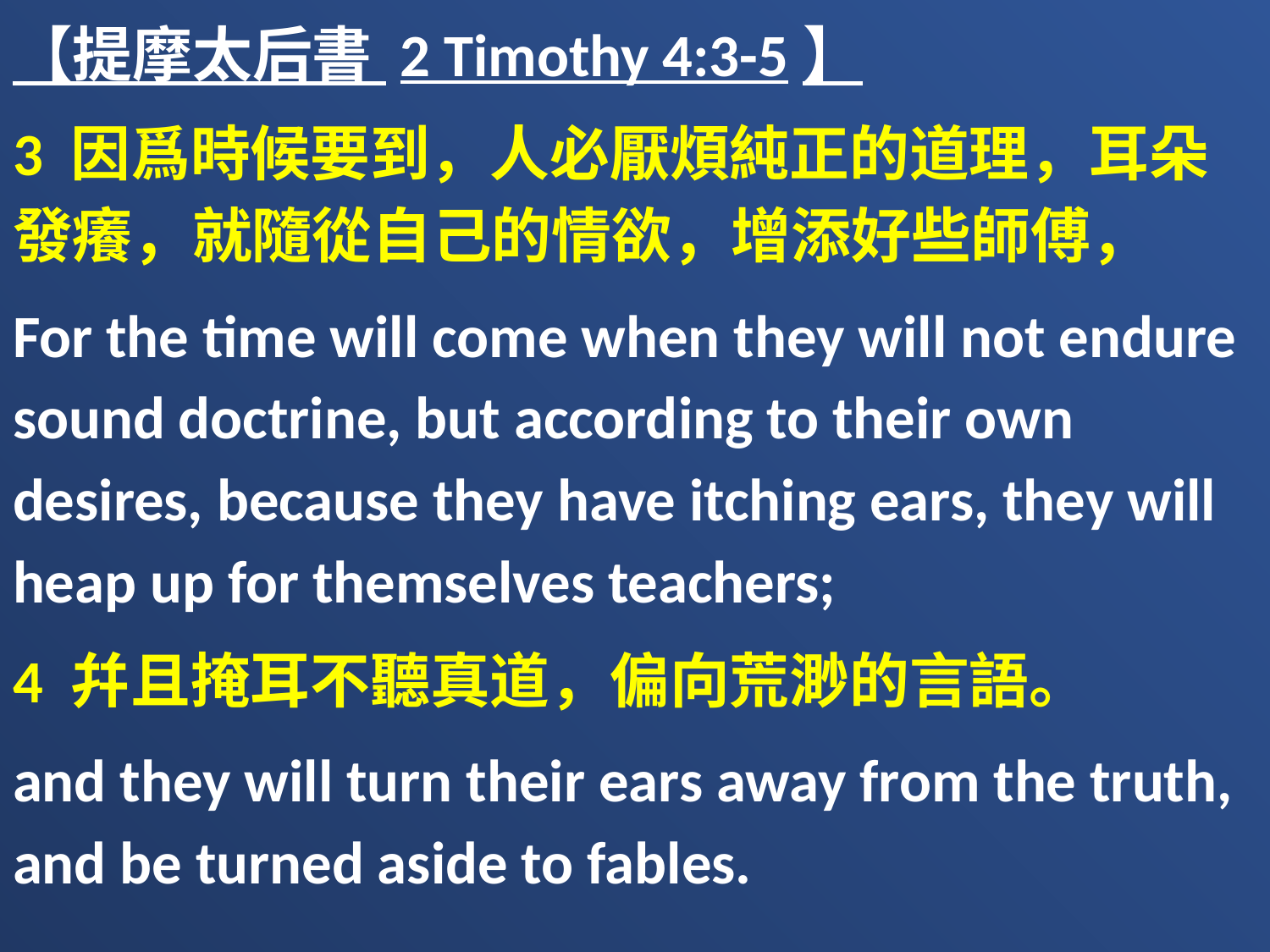

【提摩太后書 2 Timothy 4:3-5】
3 因爲時候要到，人必厭煩純正的道理，耳朵發癢，就隨從自己的情欲，增添好些師傅，
For the time will come when they will not endure sound doctrine, but according to their own desires, because they have itching ears, they will heap up for themselves teachers;
4 幷且掩耳不聽真道，偏向荒渺的言語。
and they will turn their ears away from the truth, and be turned aside to fables.